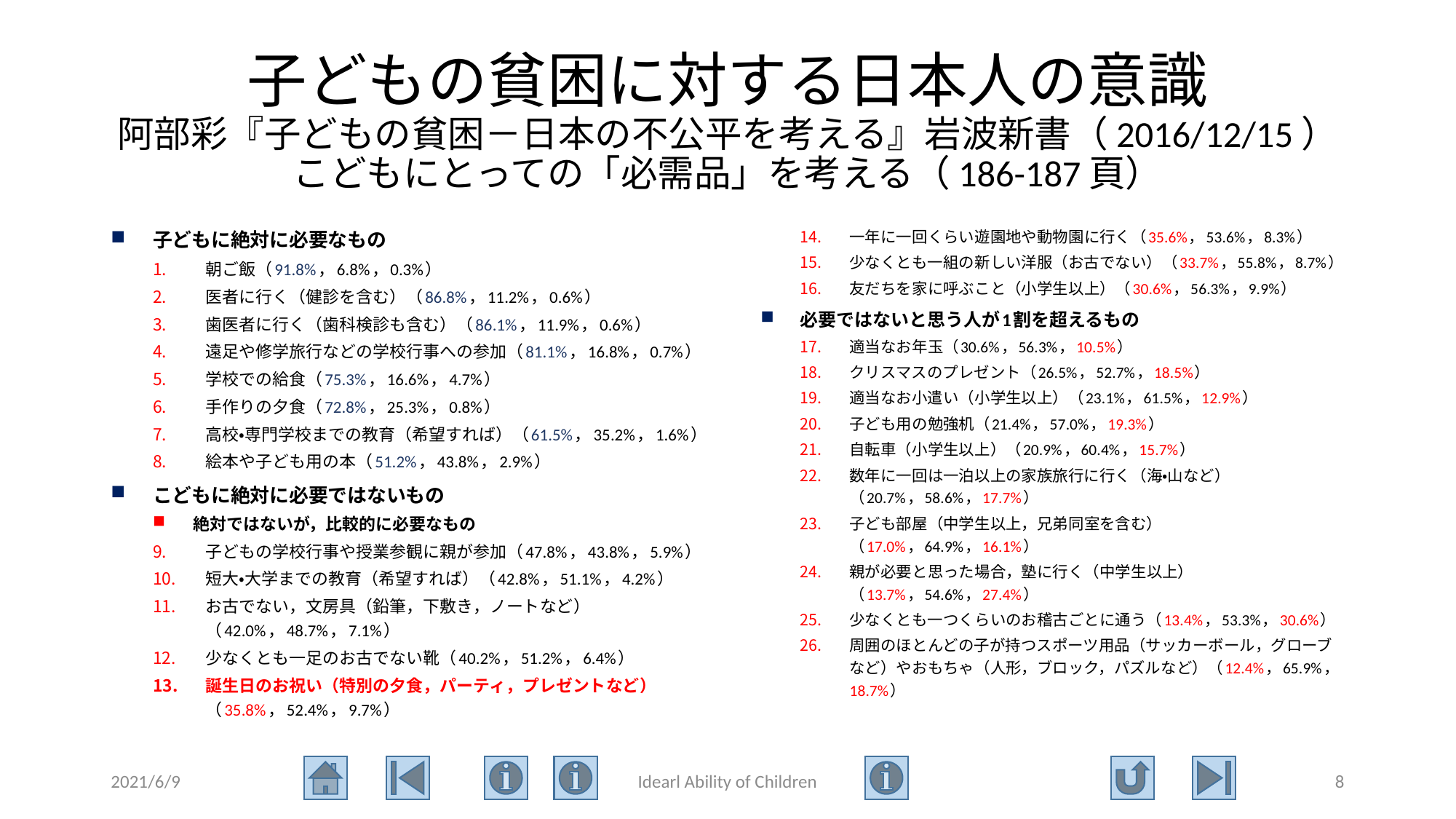

# 子どもの貧困に対する日本人の意識 阿部彩『子どもの貧困－日本の不公平を考える』岩波新書（2016/12/15） こどもにとっての「必需品」を考える（186-187頁）
子どもに絶対に必要なもの
朝ご飯（91.8%，6.8%，0.3%）
医者に行く（健診を含む）（86.8%，11.2%，0.6%）
歯医者に行く（歯科検診も含む）（86.1%，11.9%，0.6%）
遠足や修学旅行などの学校行事への参加（81.1%，16.8%，0.7%）
学校での給食（75.3%，16.6%，4.7%）
手作りの夕食（72.8%，25.3%，0.8%）
高校・専門学校までの教育（希望すれば）（61.5%，35.2%，1.6%）
絵本や子ども用の本（51.2%，43.8%，2.9%）
こどもに絶対に必要ではないもの
絶対ではないが，比較的に必要なもの
子どもの学校行事や授業参観に親が参加（47.8%，43.8%，5.9%）
短大・大学までの教育（希望すれば）（42.8%，51.1%，4.2%）
お古でない，文房具（鉛筆，下敷き，ノートなど）（42.0%，48.7%，7.1%）
少なくとも一足のお古でない靴（40.2%，51.2%，6.4%）
誕生日のお祝い（特別の夕食，パーティ，プレゼントなど）（35.8%，52.4%，9.7%）
一年に一回くらい遊園地や動物園に行く（35.6%，53.6%，8.3%）
少なくとも一組の新しい洋服（お古でない）（33.7%，55.8%，8.7%）
友だちを家に呼ぶこと（小学生以上）（30.6%，56.3%，9.9%）
必要ではないと思う人が1割を超えるもの
適当なお年玉（30.6%，56.3%，10.5%）
クリスマスのプレゼント（26.5%，52.7%，18.5%）
適当なお小遣い（小学生以上）（23.1%，61.5%，12.9%）
子ども用の勉強机（21.4%，57.0%，19.3%）
自転車（小学生以上）（20.9%，60.4%，15.7%）
数年に一回は一泊以上の家族旅行に行く（海・山など）（20.7%，58.6%，17.7%）
子ども部屋（中学生以上，兄弟同室を含む）（17.0%，64.9%，16.1%）
親が必要と思った場合，塾に行く（中学生以上）（13.7%，54.6%，27.4%）
少なくとも一つくらいのお稽古ごとに通う（13.4%，53.3%，30.6%）
周囲のほとんどの子が持つスポーツ用品（サッカーボール，グローブなど）やおもちゃ（人形，ブロック，パズルなど）（12.4%，65.9%，18.7%）

2021/6/9
Idearl Ability of Children
8